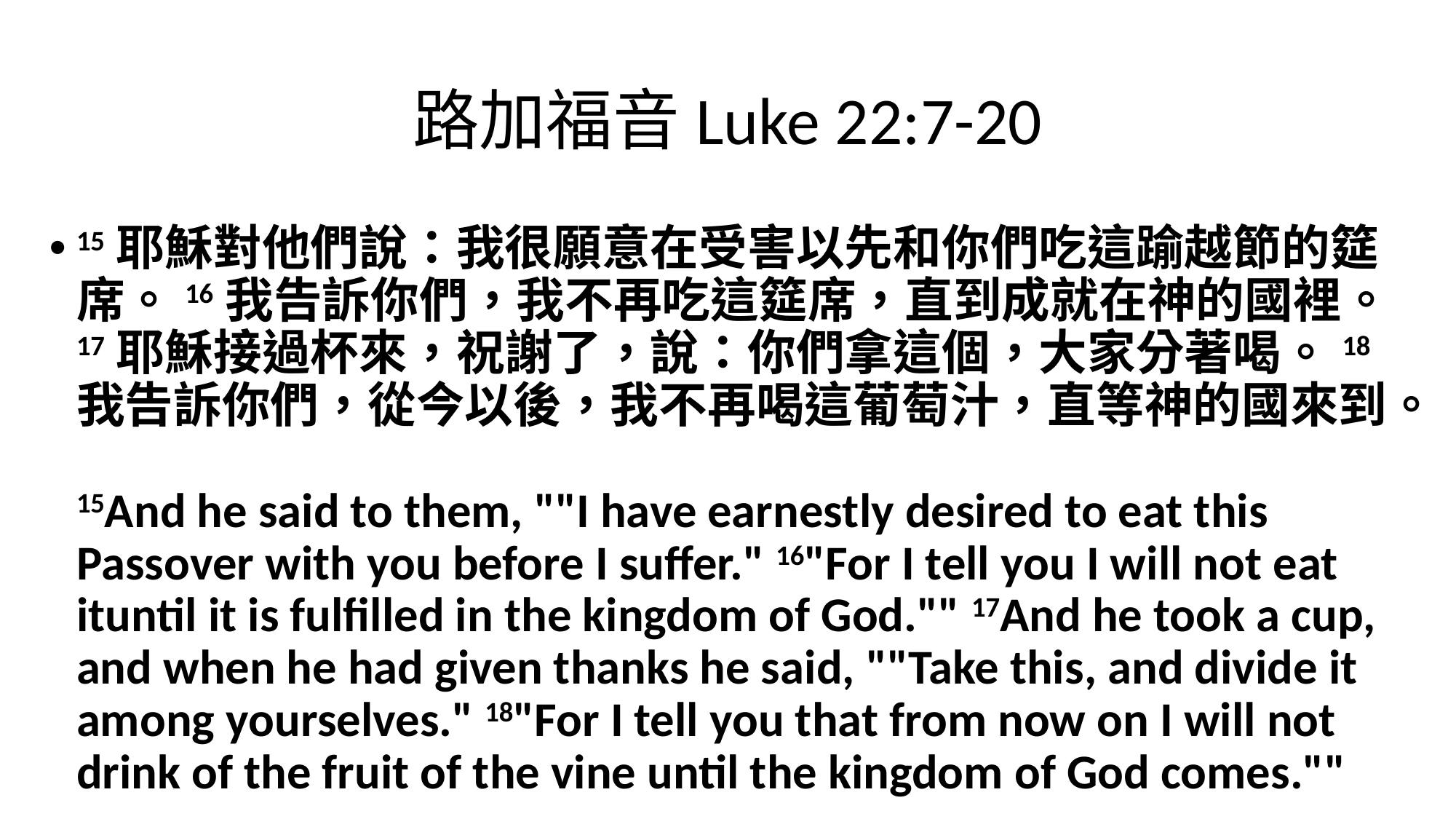

# 路加福音Luke 22:7-20
15耶穌對他們說：我很願意在受害以先和你們吃這踰越節的筵席。16我告訴你們，我不再吃這筵席，直到成就在神的國裡。17耶穌接過杯來，祝謝了，說：你們拿這個，大家分著喝。18我告訴你們，從今以後，我不再喝這葡萄汁，直等神的國來到。
15And he said to them, ""I have earnestly desired to eat this Passover with you before I suffer." 16"For I tell you I will not eat ituntil it is fulfilled in the kingdom of God."" 17And he took a cup, and when he had given thanks he said, ""Take this, and divide it among yourselves." 18"For I tell you that from now on I will not drink of the fruit of the vine until the kingdom of God comes.""